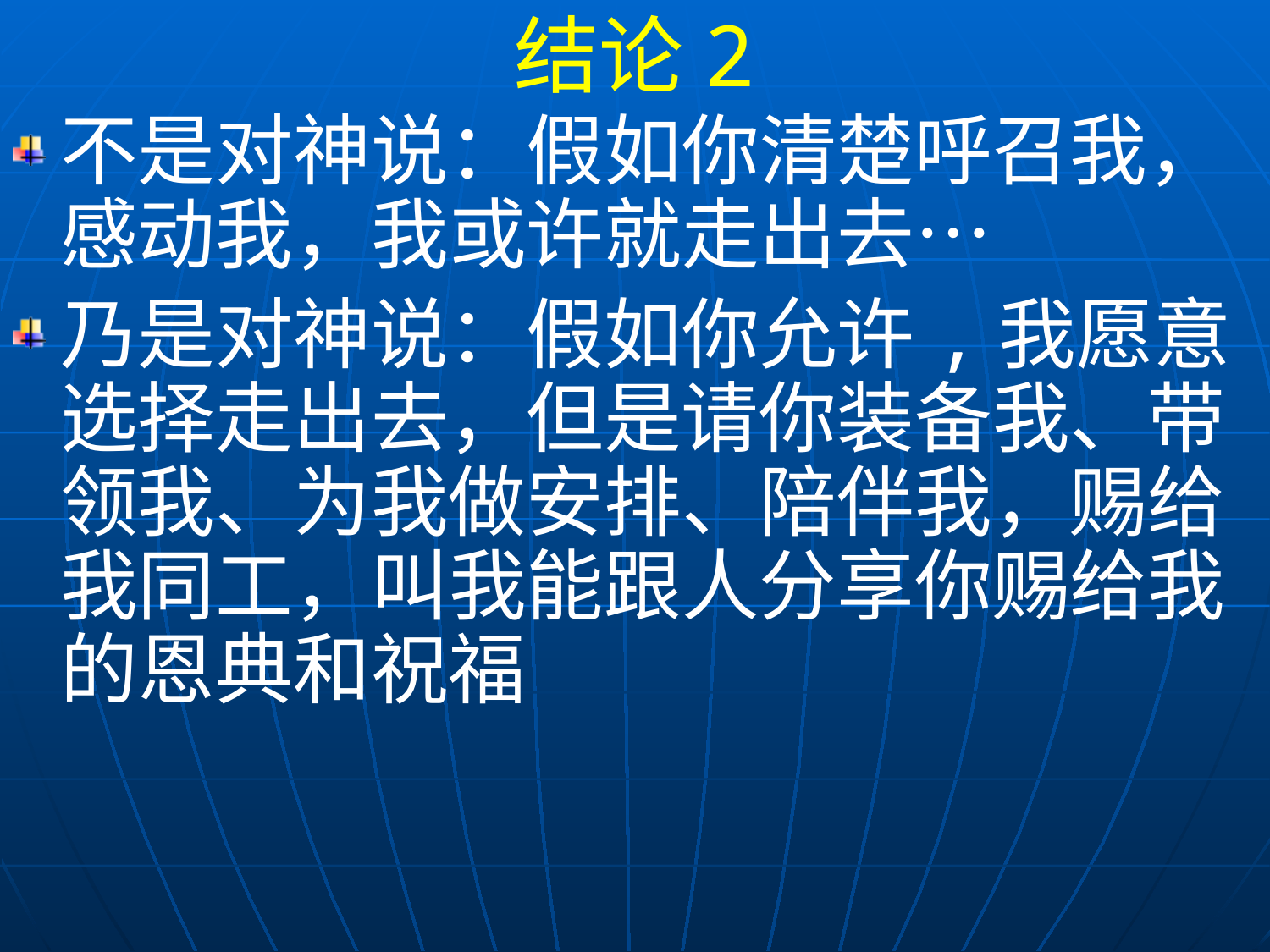

结论2
不是对神说：假如你清楚呼召我，感动我，我或许就走出去…
乃是对神说：假如你允许,我愿意选择走出去，但是请你装备我、带领我、为我做安排、陪伴我，赐给我同工，叫我能跟人分享你赐给我的恩典和祝福